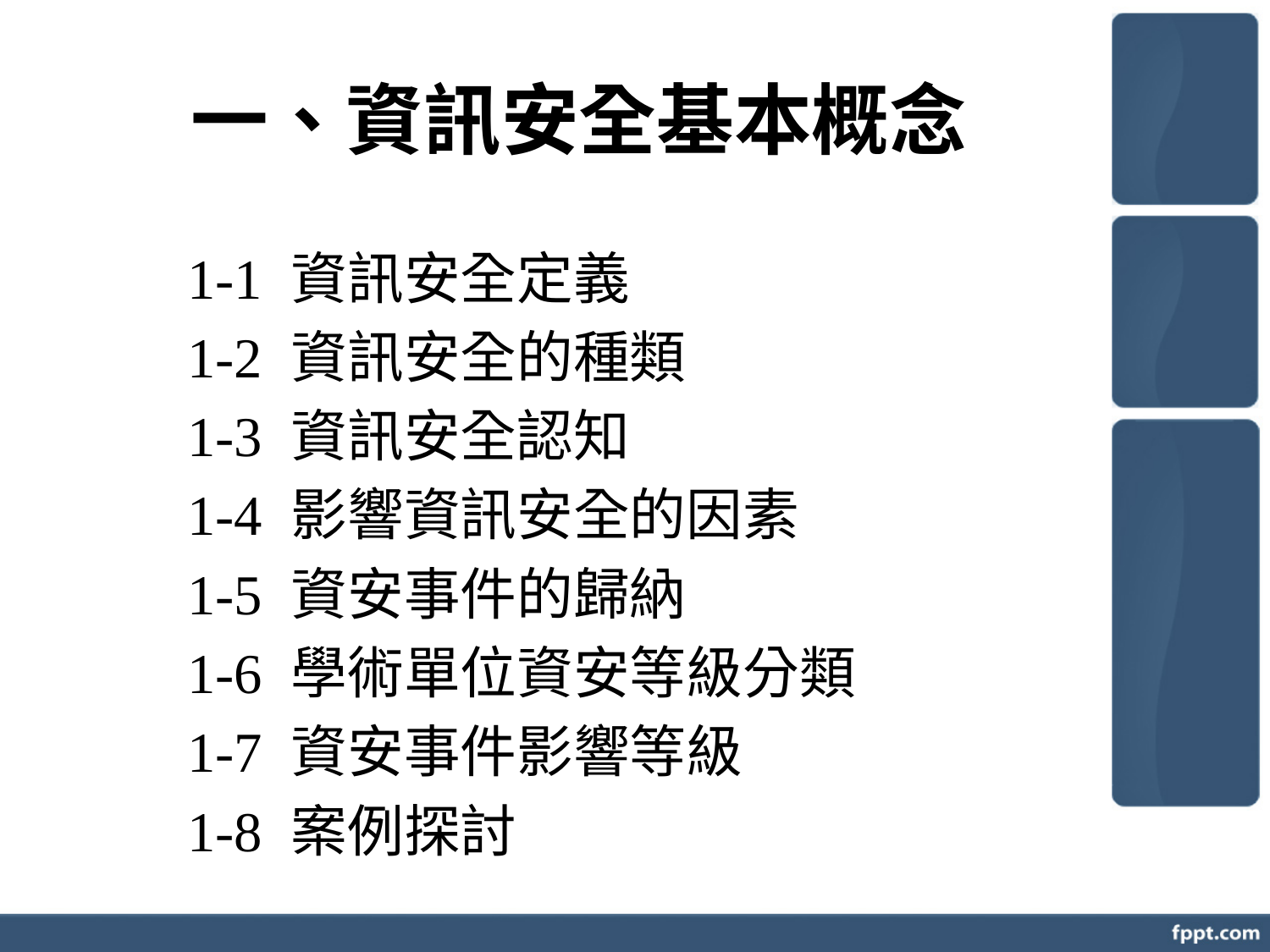

# 一、資訊安全基本概念
1-1 資訊安全定義
1-2 資訊安全的種類
1-3 資訊安全認知
1-4 影響資訊安全的因素
1-5 資安事件的歸納
1-6 學術單位資安等級分類
1-7 資安事件影響等級
1-8 案例探討